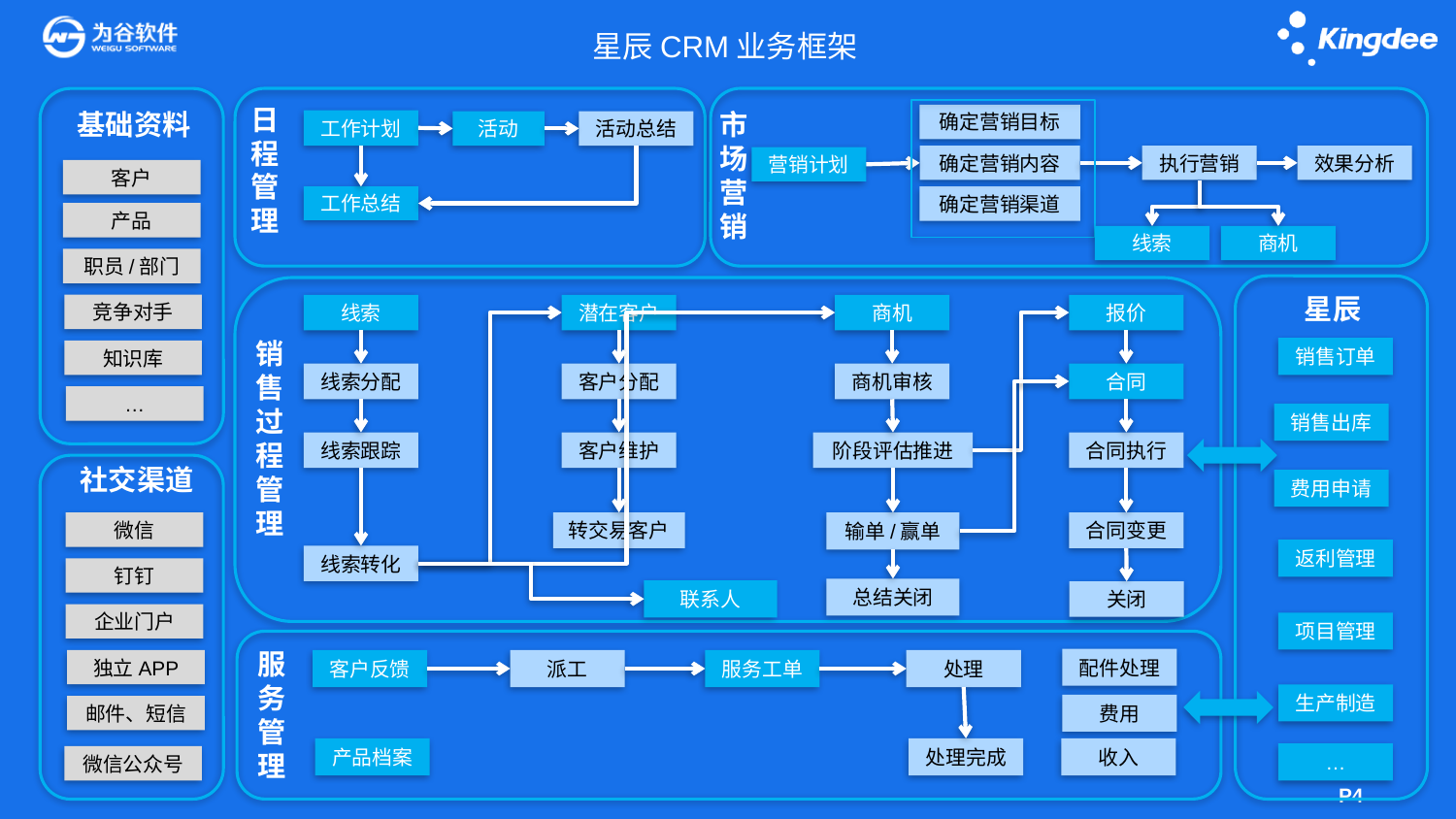

星辰CRM业务框架

日程管理

基础资料
市场营销
确定营销目标
工作计划
活动
活动总结
执行营销
确定营销内容
效果分析
营销计划
客户
工作总结
确定营销渠道
产品
线索
商机
职员/部门

星辰
竞争对手
线索
潜在客户
商机
报价
销售过程管理
销售订单
知识库
线索分配
客户分配
商机审核
合同
…
销售出库
线索跟踪
客户维护
阶段评估推进
合同执行

社交渠道
费用申请
微信
输单/赢单
转交易客户
合同变更
返利管理
线索转化
钉钉
总结关闭
联系人
关闭
企业门户
项目管理

服务管理
配件处理
独立APP
客户反馈
派工
服务工单
处理
生产制造

费用
邮件、短信
产品档案
处理完成
收入
…
微信公众号